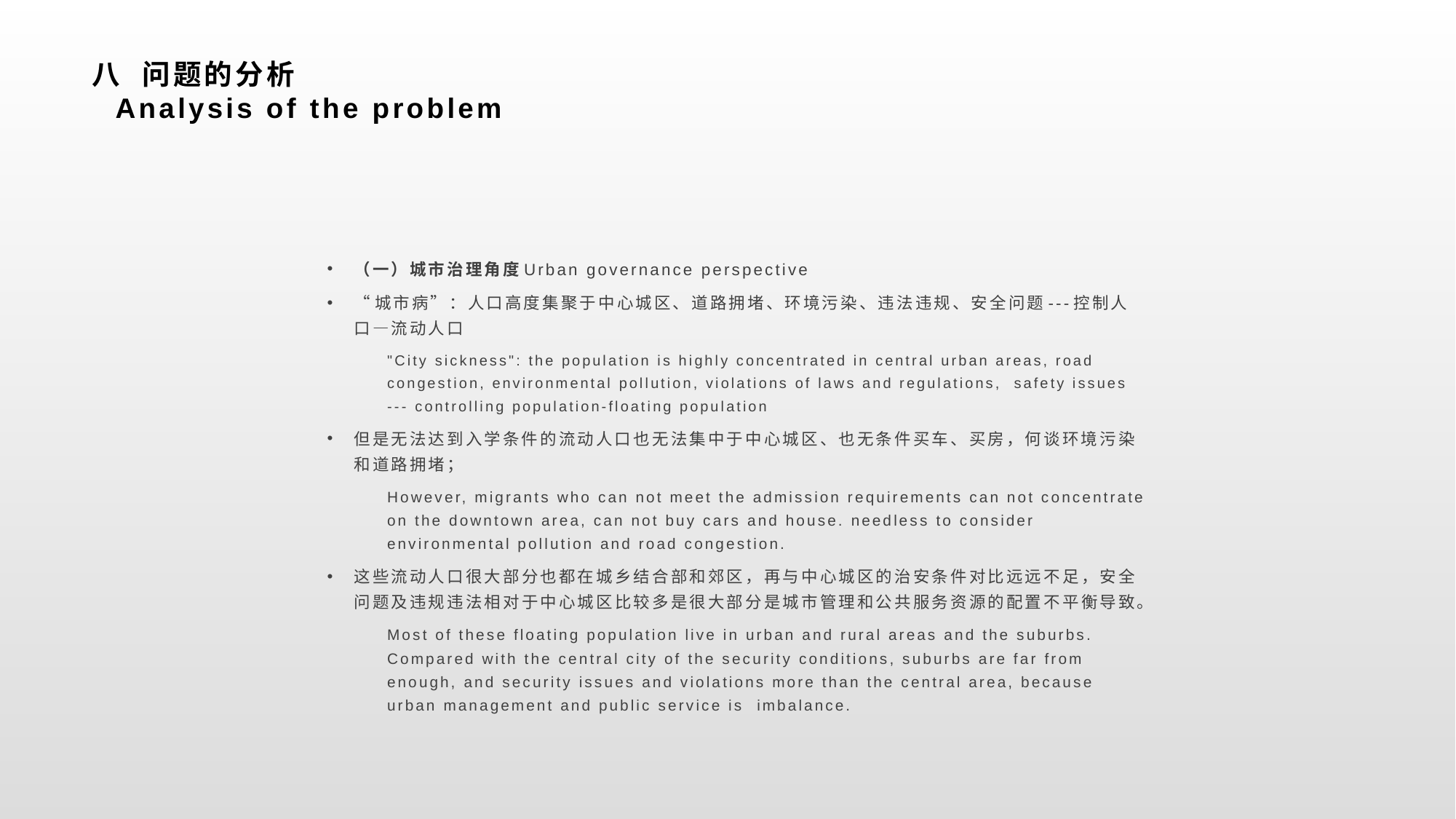

# 八  问题的分析 Analysis of the problem
（一）城市治理角度Urban governance perspective
“城市病”：人口高度集聚于中心城区、道路拥堵、环境污染、违法违规、安全问题---控制人口—流动人口
"City sickness": the population is highly concentrated in central urban areas, road congestion, environmental pollution, violations of laws and regulations,  safety issues --- controlling population-floating population
但是无法达到入学条件的流动人口也无法集中于中心城区、也无条件买车、买房，何谈环境污染和道路拥堵；
However, migrants who can not meet the admission requirements can not concentrate on the downtown area, can not buy cars and house. needless to consider environmental pollution and road congestion.
这些流动人口很大部分也都在城乡结合部和郊区，再与中心城区的治安条件对比远远不足，安全问题及违规违法相对于中心城区比较多是很大部分是城市管理和公共服务资源的配置不平衡导致。
Most of these floating population live in urban and rural areas and the suburbs. Compared with the central city of the security conditions, suburbs are far from enough, and security issues and violations more than the central area, because  urban management and public service is  imbalance.